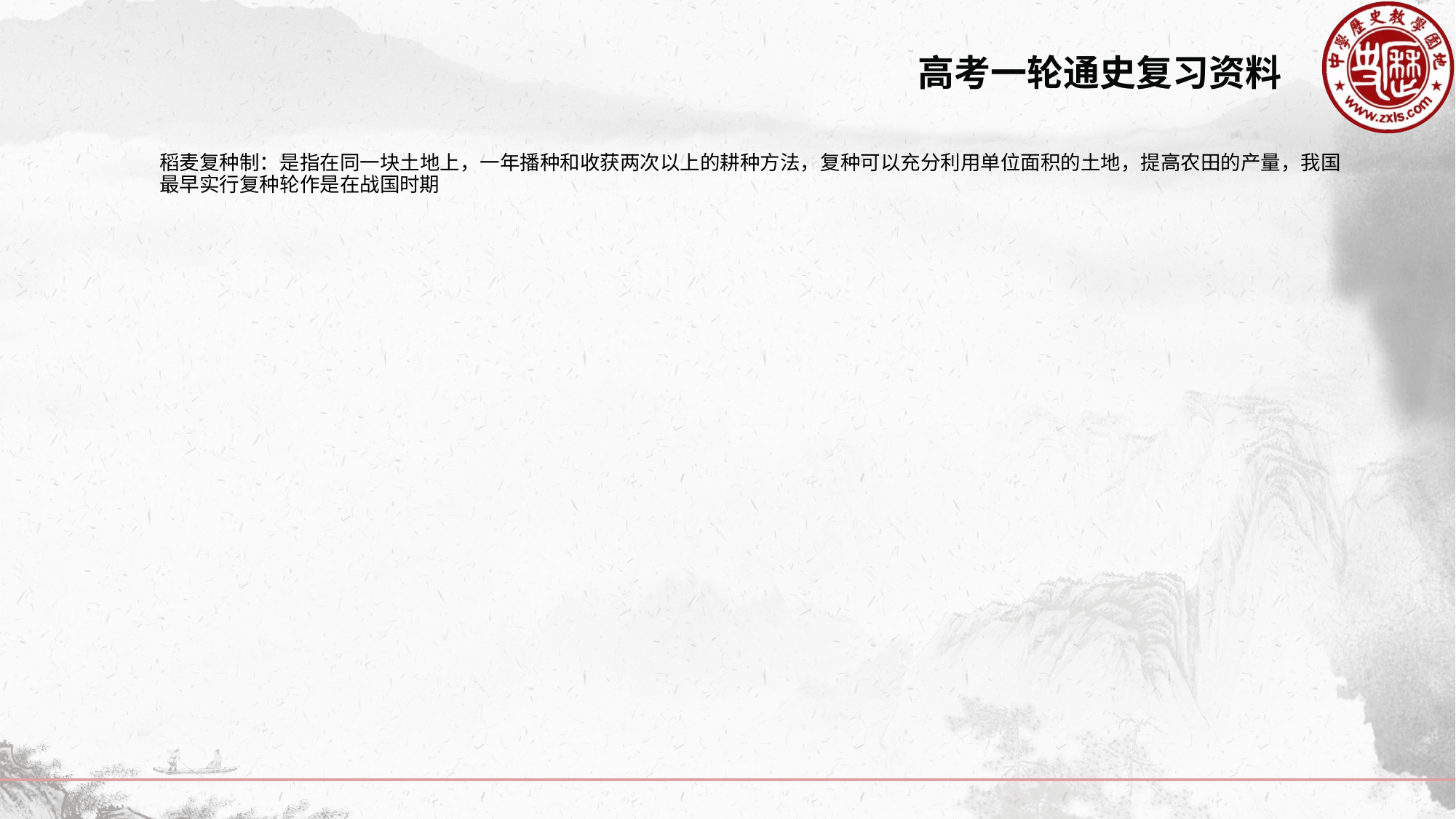

# 稻麦复种制：是指在同一块土地上，一年播种和收获两次以上的耕种方法，复种可以充分利用单位面积的土地，提高农田的产量，我国最早实行复种轮作是在战国时期